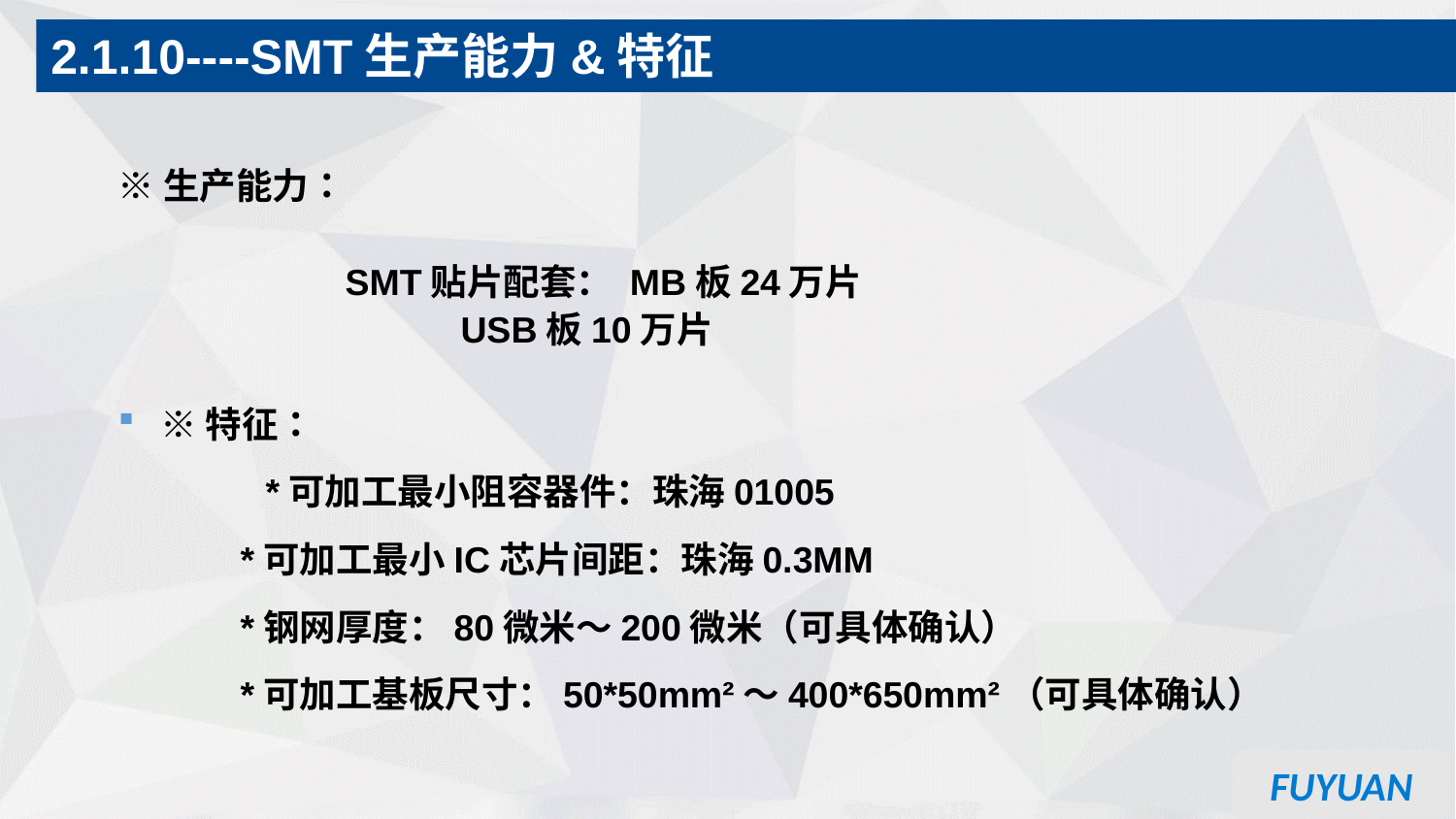

2.1.10----SMT生产能力&特征

※生产能力：

　　　　　　SMT贴片配套： MB板24万片
　　　　　　              USB板10万片

※特征：
　　        *可加工最小阻容器件：珠海01005
            *可加工最小IC芯片间距：珠海0.3MM
            *钢网厚度：80微米～200微米（可具体确认）
            *可加工基板尺寸：50*50mm²～400*650mm²（可具体确认）
FUYUAN